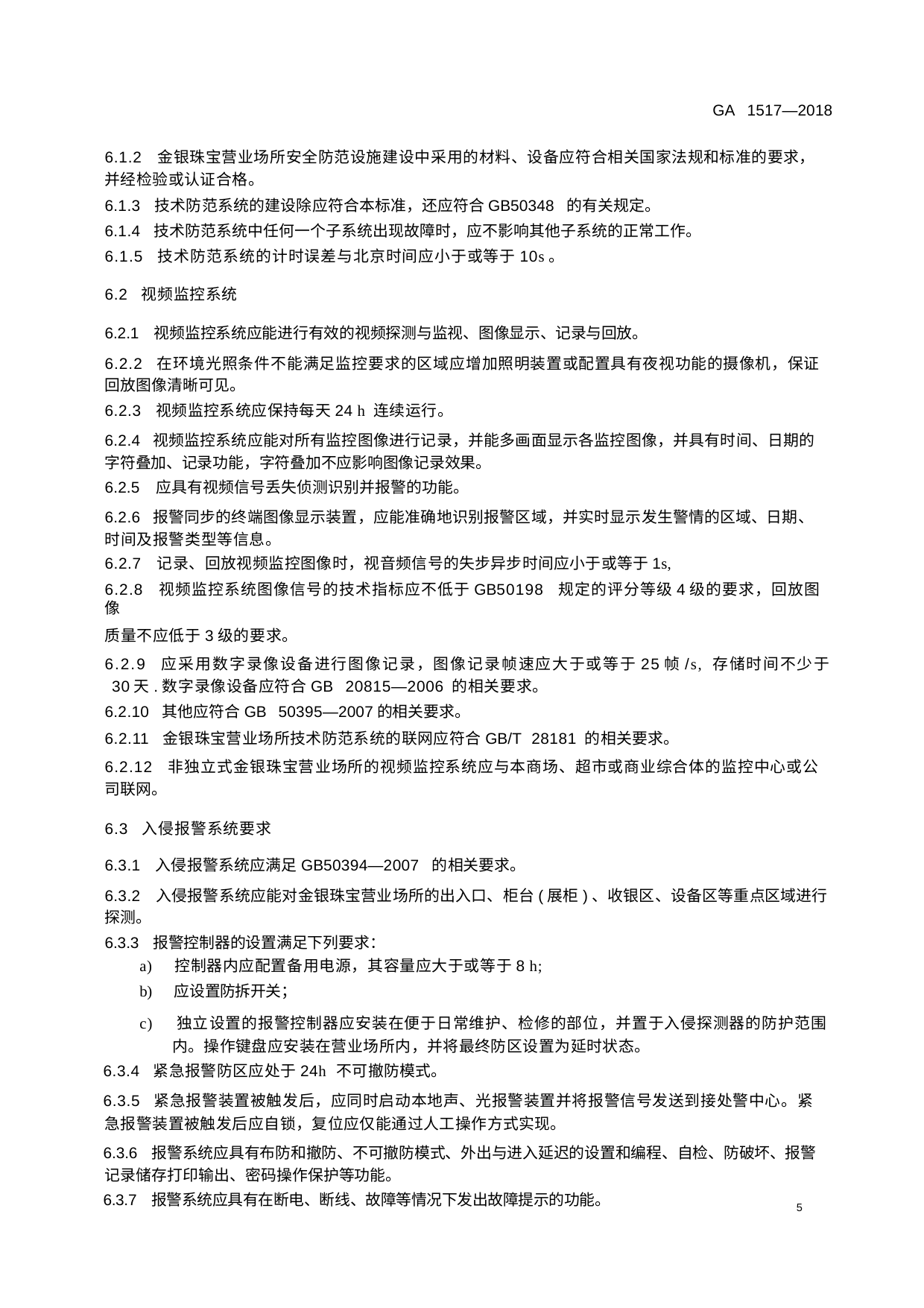

GA  1517—2018

6.1.2 金银珠宝营业场所安全防范设施建设中采用的材料、设备应符合相关国家法规和标准的要求，  并经检验或认证合格。
6.1.3 技术防范系统的建设除应符合本标准，还应符合GB50348  的有关规定。
6.1.4  技术防范系统中任何一个子系统出现故障时，应不影响其他子系统的正常工作。
6.1.5 技术防范系统的计时误差与北京时间应小于或等于10s。
6.2 视频监控系统
6.2.1 视频监控系统应能进行有效的视频探测与监视、图像显示、记录与回放。
6.2.2 在环境光照条件不能满足监控要求的区域应增加照明装置或配置具有夜视功能的摄像机，保证  回放图像清晰可见。
6.2.3 视频监控系统应保持每天24 h 连续运行。
6.2.4  视频监控系统应能对所有监控图像进行记录，并能多画面显示各监控图像，并具有时间、日期的  字符叠加、记录功能，字符叠加不应影响图像记录效果。
6.2.5 应具有视频信号丢失侦测识别并报警的功能。
6.2.6  报警同步的终端图像显示装置，应能准确地识别报警区域，并实时显示发生警情的区域、日期、  时间及报警类型等信息。
6.2.7 记录、回放视频监控图像时，视音频信号的失步异步时间应小于或等于1s,
6.2.8 视频监控系统图像信号的技术指标应不低于GB50198  规定的评分等级4级的要求，回放图像
质量不应低于3级的要求。
6.2.9 应采用数字录像设备进行图像记录，图像记录帧速应大于或等于25帧/s, 存储时间不少于  30天.数字录像设备应符合GB 20815—2006 的相关要求。
6.2.10  其他应符合GB 50395—2007的相关要求。
6.2.11  金银珠宝营业场所技术防范系统的联网应符合GB/T  28181 的相关要求。
6.2.12 非独立式金银珠宝营业场所的视频监控系统应与本商场、超市或商业综合体的监控中心或公  司联网。
6.3 入侵报警系统要求
6.3.1 入侵报警系统应满足GB50394—2007  的相关要求。
6.3.2 入侵报警系统应能对金银珠宝营业场所的出入口、柜台(展柜)、收银区、设备区等重点区域进行  探测。
6.3.3 报警控制器的设置满足下列要求：
a)    控制器内应配置备用电源，其容量应大于或等于8 h;
b)    应设置防拆开关；
c)    独立设置的报警控制器应安装在便于日常维护、检修的部位，并置于入侵探测器的防护范围  内。操作键盘应安装在营业场所内，并将最终防区设置为延时状态。
6.3.4  紧急报警防区应处于24h 不可撤防模式。
6.3.5  紧急报警装置被触发后，应同时启动本地声、光报警装置并将报警信号发送到接处警中心。紧  急报警装置被触发后应自锁，复位应仅能通过人工操作方式实现。
6.3.6 报警系统应具有布防和撤防、不可撤防模式、外出与进入延迟的设置和编程、自检、防破坏、报警  记录储存打印输出、密码操作保护等功能。

6.3.7 报警系统应具有在断电、断线、故障等情况下发出故障提示的功能。

5